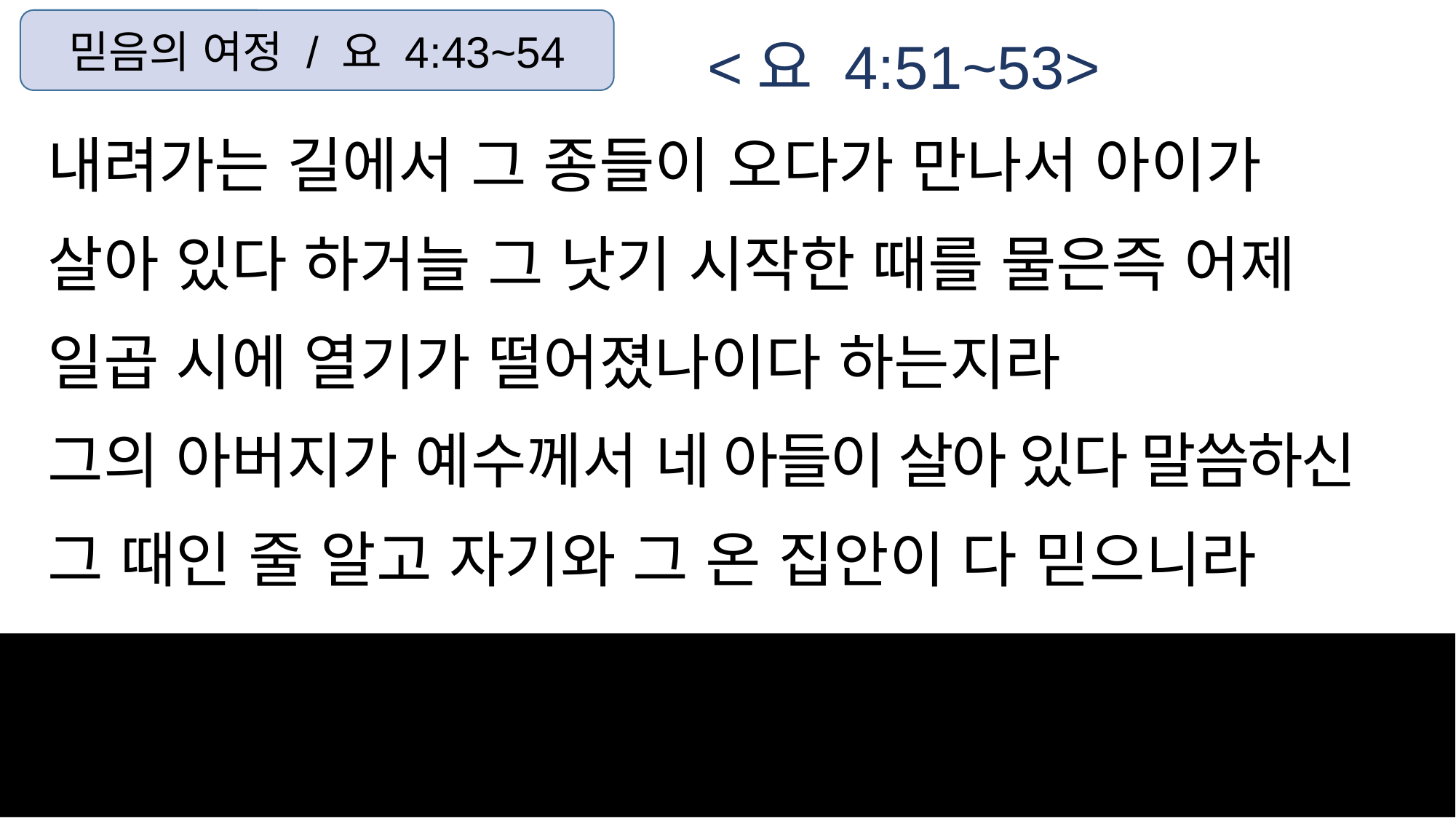

믿음의 여정 / 요 4:43~54
                                       <요 4:51~53>
내려가는 길에서 그 종들이 오다가 만나서 아이가
살아 있다 하거늘 그 낫기 시작한 때를 물은즉 어제
일곱 시에 열기가 떨어졌나이다 하는지라
그의 아버지가 예수께서 네 아들이 살아 있다 말씀하신
그 때인 줄 알고 자기와 그 온 집안이 다 믿으니라